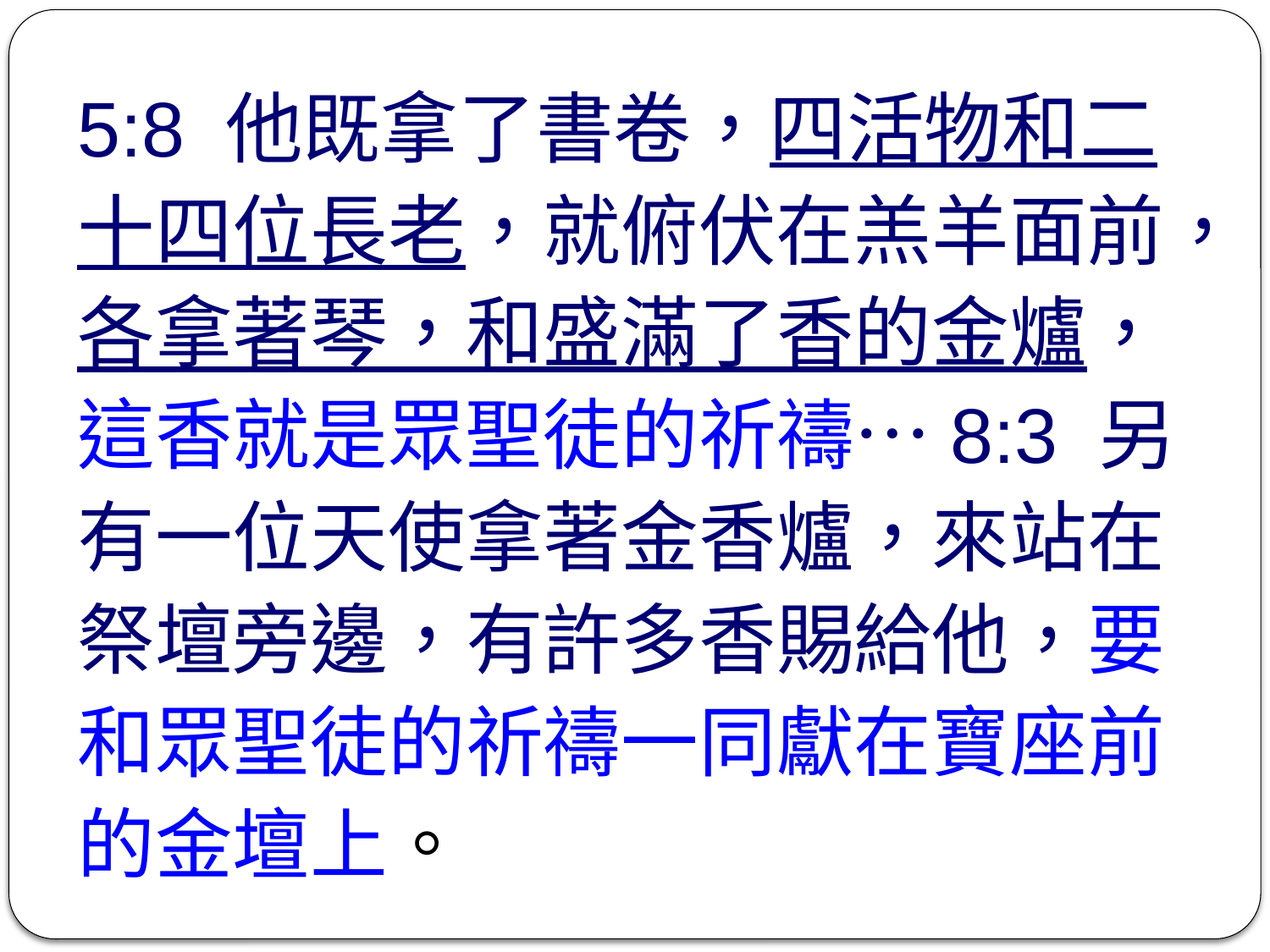

5:8 他既拿了書卷，四活物和二十四位長老，就俯伏在羔羊面前，各拿著琴，和盛滿了香的金爐，這香就是眾聖徒的祈禱…8:3 另有一位天使拿著金香爐，來站在祭壇旁邊，有許多香賜給他，要和眾聖徒的祈禱一同獻在寶座前的金壇上。